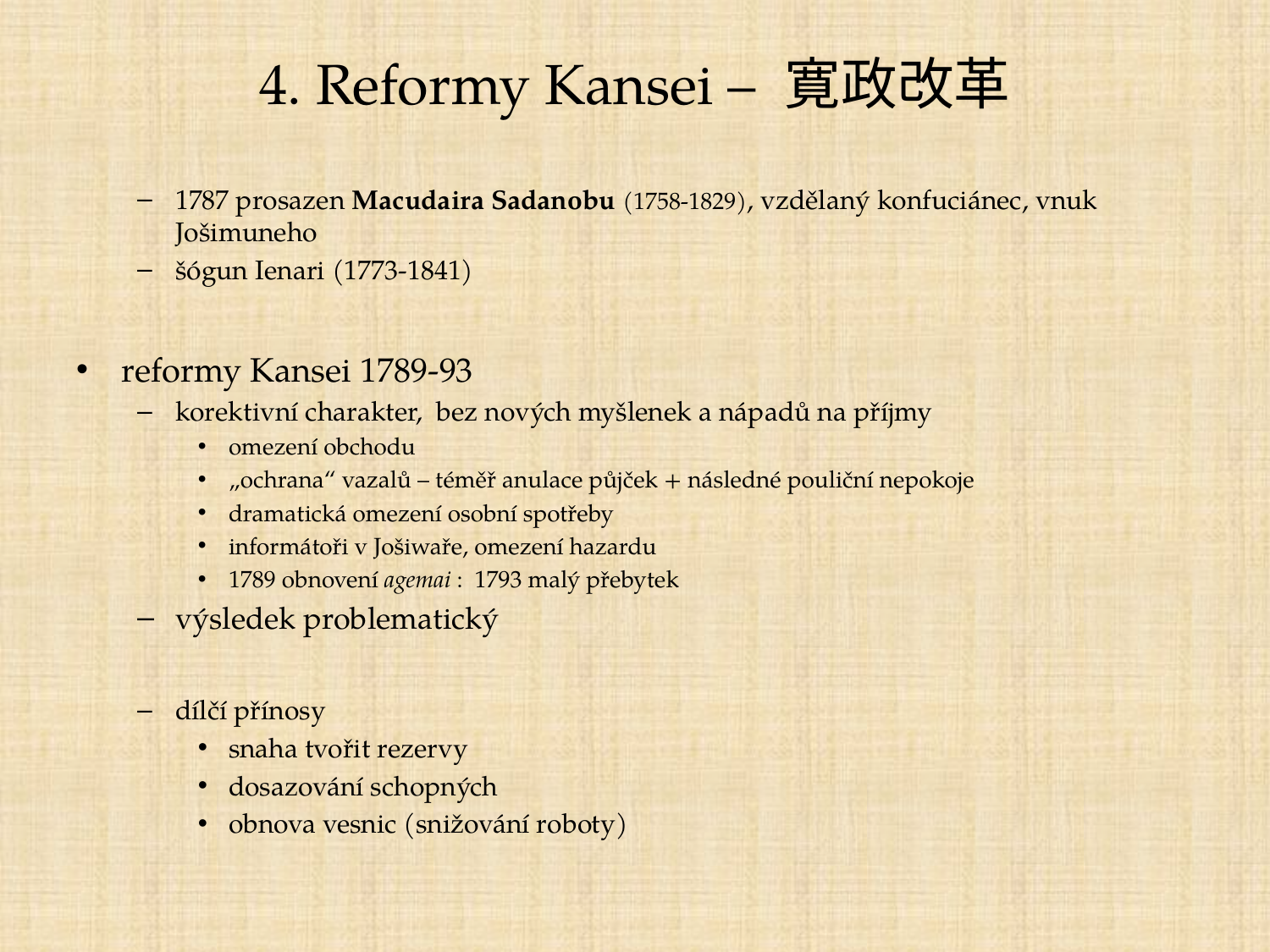

# 4. Reformy Kansei – 寛政改革
1787 prosazen Macudaira Sadanobu (1758-1829), vzdělaný konfuciánec, vnuk Jošimuneho
šógun Ienari (1773-1841)

reformy Kansei 1789-93
korektivní charakter,  bez nových myšlenek a nápadů na příjmy
omezení obchodu
„ochrana“ vazalů – téměř anulace půjček + následné pouliční nepokoje
dramatická omezení osobní spotřeby
informátoři v Jošiwaře, omezení hazardu
1789 obnovení agemai :  1793 malý přebytek
výsledek problematický

dílčí přínosy
snaha tvořit rezervy
dosazování schopných
obnova vesnic (snižování roboty)